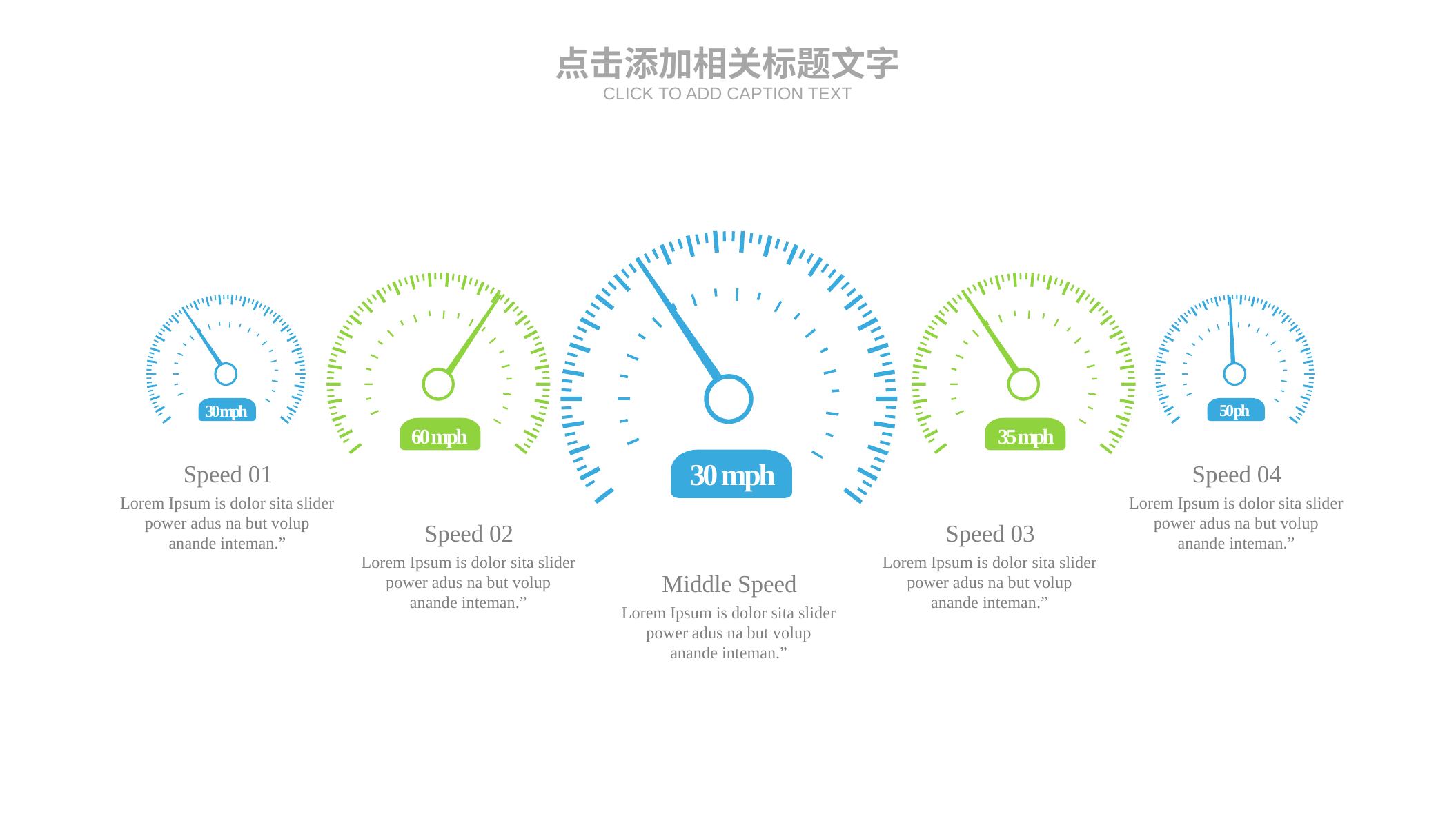

点击添加相关标题文字
CLICK TO ADD CAPTION TEXT

30 mph

60 mph

35 mph

30 mph

50 ph
Speed 01
Lorem Ipsum is dolor sita slider power adus na but volup
anande inteman.”
Speed 04
Lorem Ipsum is dolor sita slider power adus na but volup
anande inteman.”
Speed 02
Lorem Ipsum is dolor sita slider power adus na but volup
anande inteman.”
Speed 03
Lorem Ipsum is dolor sita slider power adus na but volup
anande inteman.”
Middle Speed
Lorem Ipsum is dolor sita slider power adus na but volup
anande inteman.”